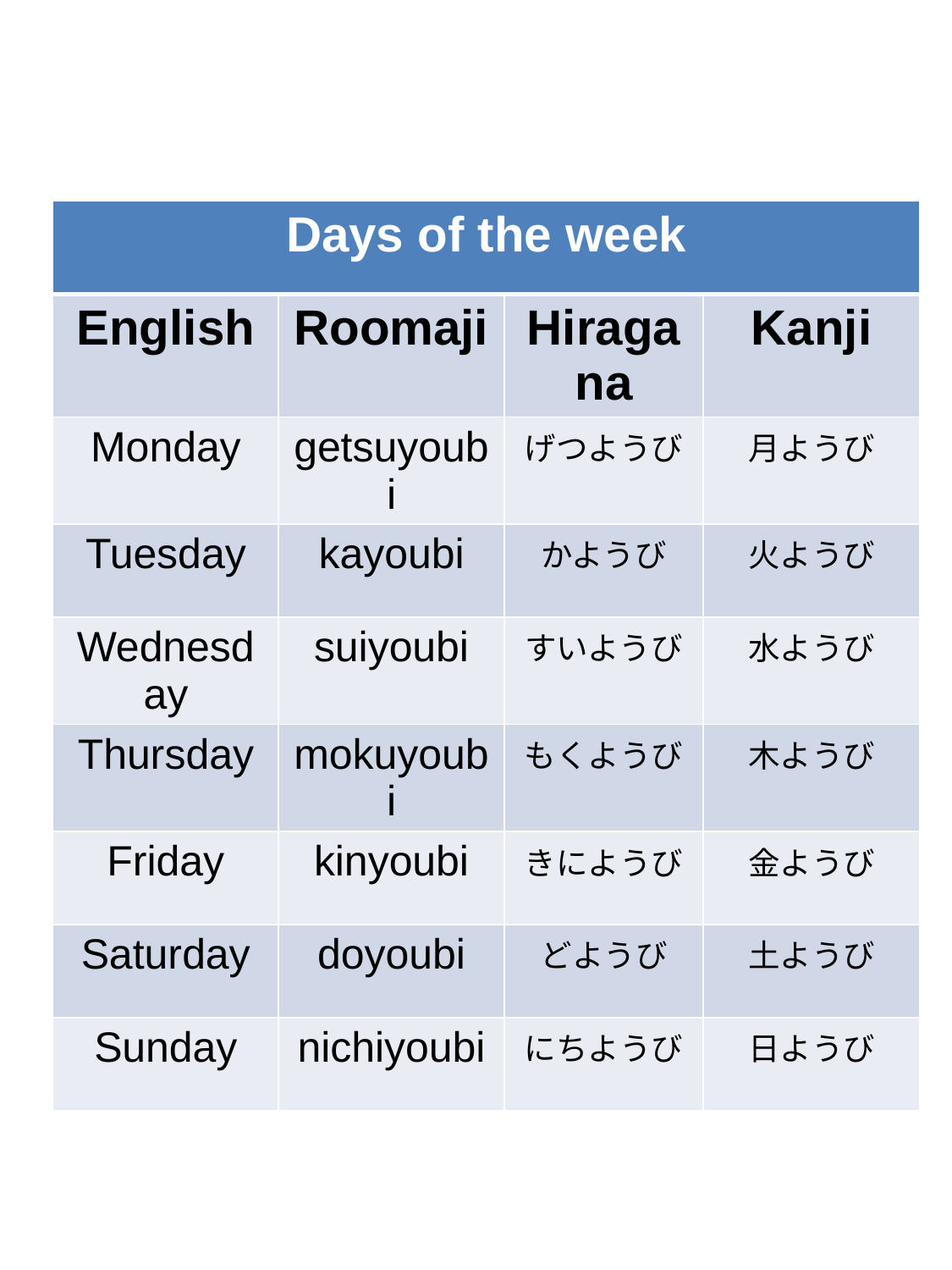

| Days of the week |  |  |  |
| --- | --- | --- | --- |
| English | Roomaji | Hiragana | Kanji |
| Monday | getsuyoubi | げつようび | 月ようび |
| Tuesday | kayoubi | かようび | 火ようび |
| Wednesday | suiyoubi | すいようび | 水ようび |
| Thursday | mokuyoubi | もくようび | 木ようび |
| Friday | kinyoubi | きにようび | 金ようび |
| Saturday | doyoubi | どようび | 土ようび |
| Sunday | nichiyoubi | にちようび | 日ようび |